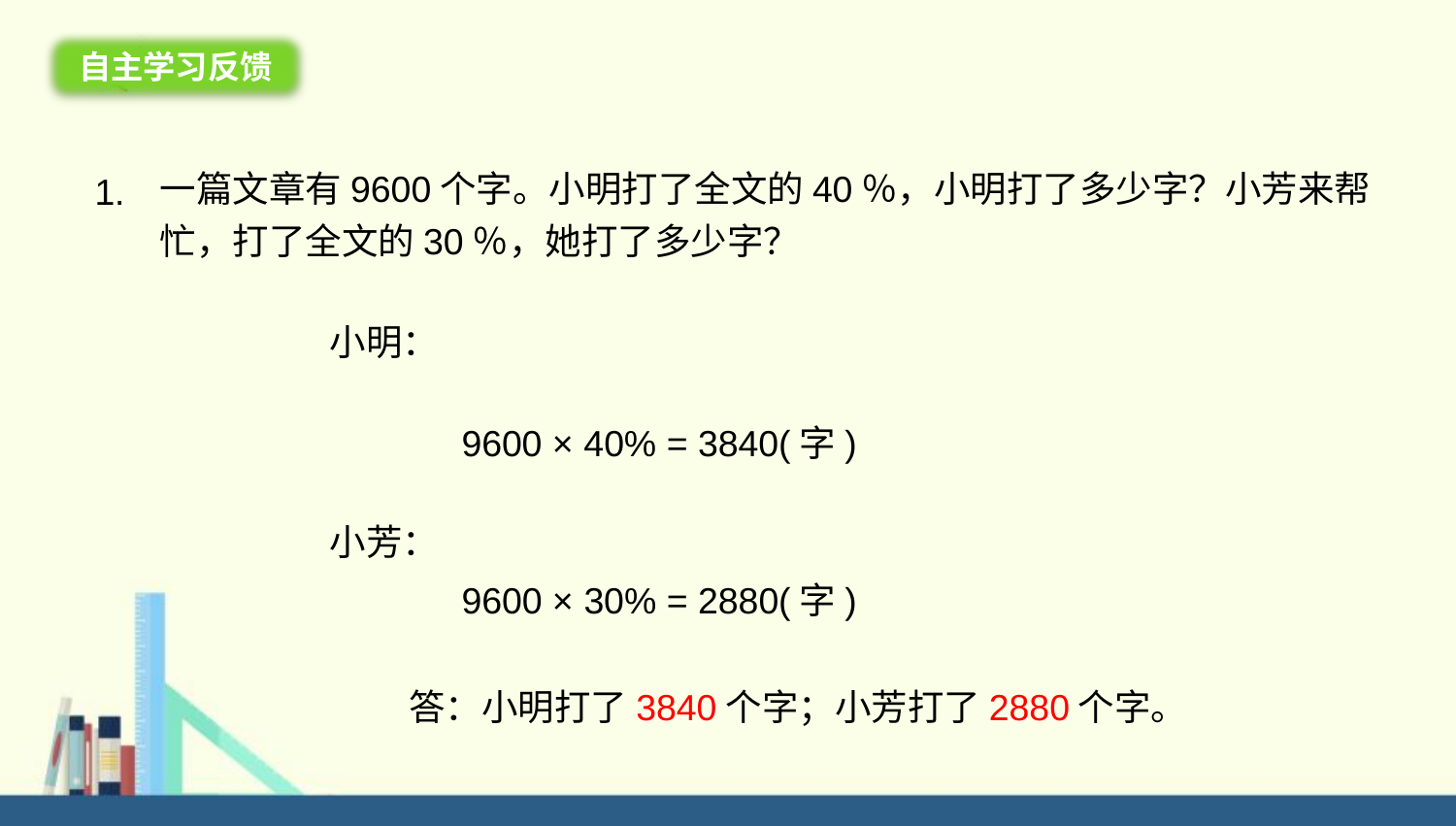

自主学习反馈
一篇文章有9600个字。小明打了全文的40％，小明打了多少字？小芳来帮忙，打了全文的30％，她打了多少字？
1.
小明：
9600 × 40% = 3840(字)
小芳：
9600 × 30% = 2880(字)
答：小明打了3840个字；小芳打了2880个字。